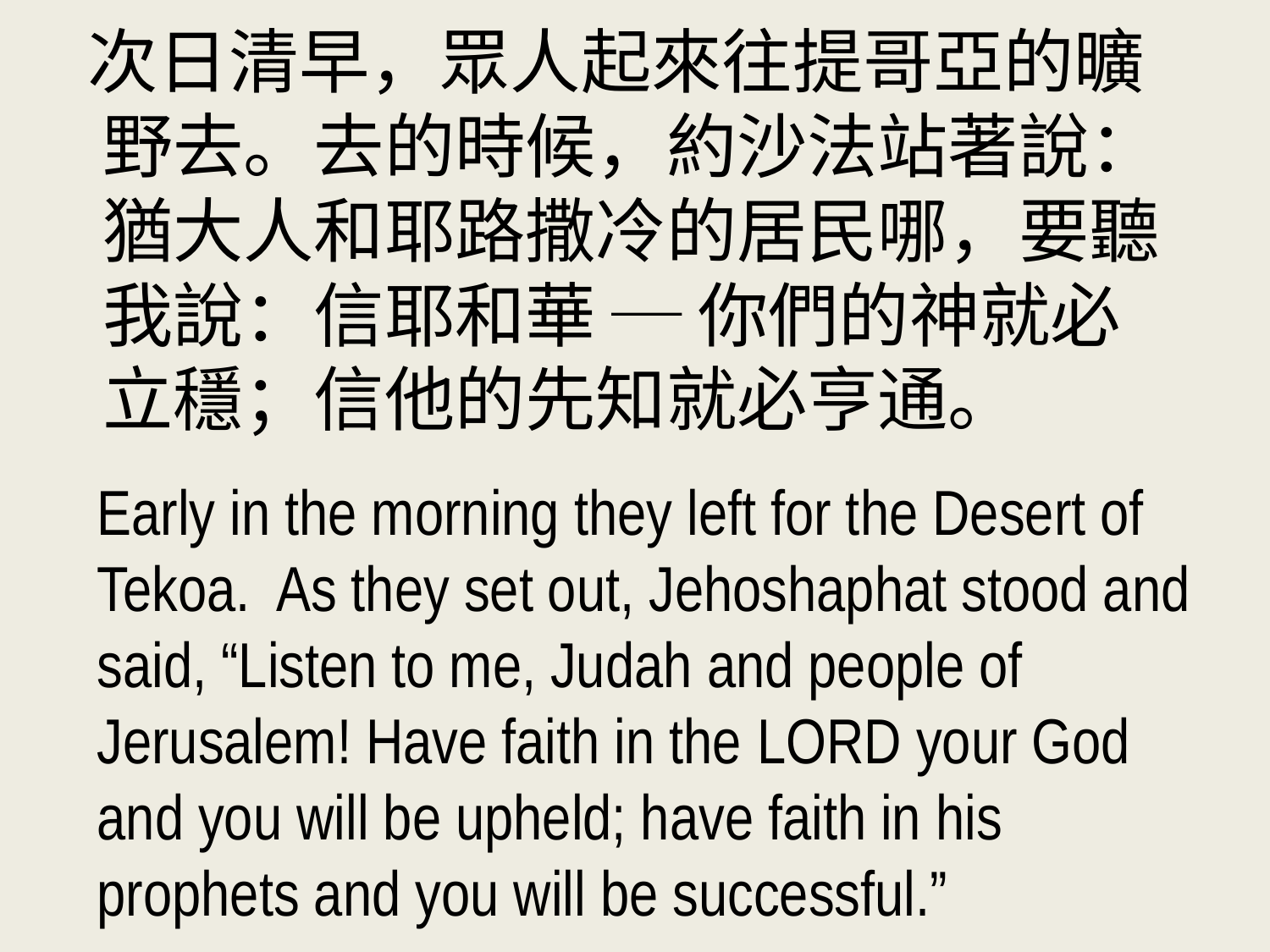

次日清早，眾人起來往提哥亞的曠野去。去的時候，約沙法站著說：猶大人和耶路撒冷的居民哪，要聽我說：信耶和華 ─ 你們的神就必立穩；信他的先知就必亨通。

Early in the morning they left for the Desert of Tekoa.  As they set out, Jehoshaphat stood and said, “Listen to me, Judah and people of Jerusalem! Have faith in the Lord your God and you will be upheld; have faith in his prophets and you will be successful.”